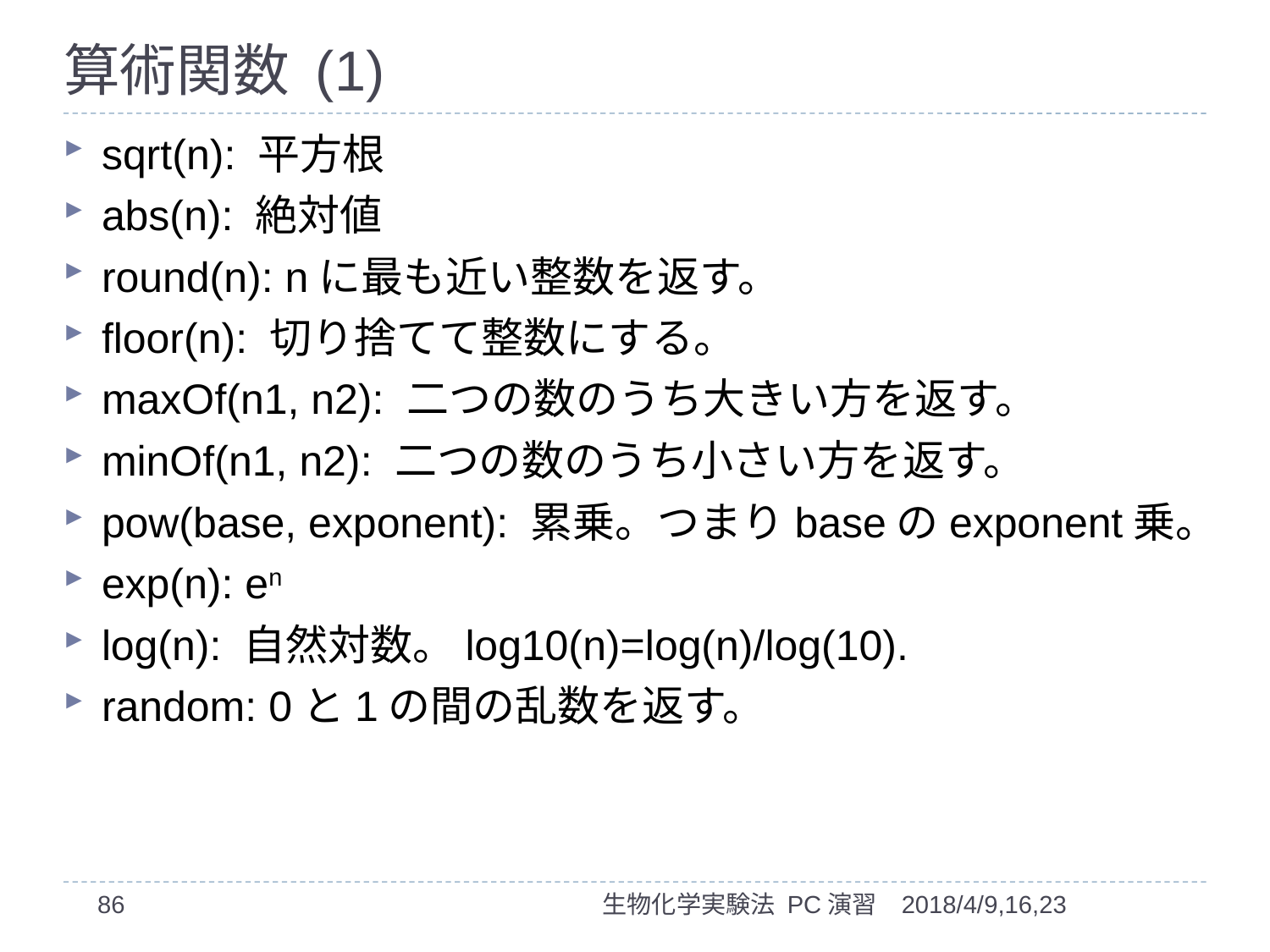

# 算術関数 (1)
sqrt(n): 平方根
abs(n): 絶対値
round(n): nに最も近い整数を返す。
floor(n): 切り捨てて整数にする。
maxOf(n1, n2): 二つの数のうち大きい方を返す。
minOf(n1, n2): 二つの数のうち小さい方を返す。
pow(base, exponent): 累乗。つまりbaseのexponent乗。
exp(n): en
log(n): 自然対数。log10(n)=log(n)/log(10).
random: 0と1の間の乱数を返す。

86
生物化学実験法 PC演習
2018/4/9,16,23